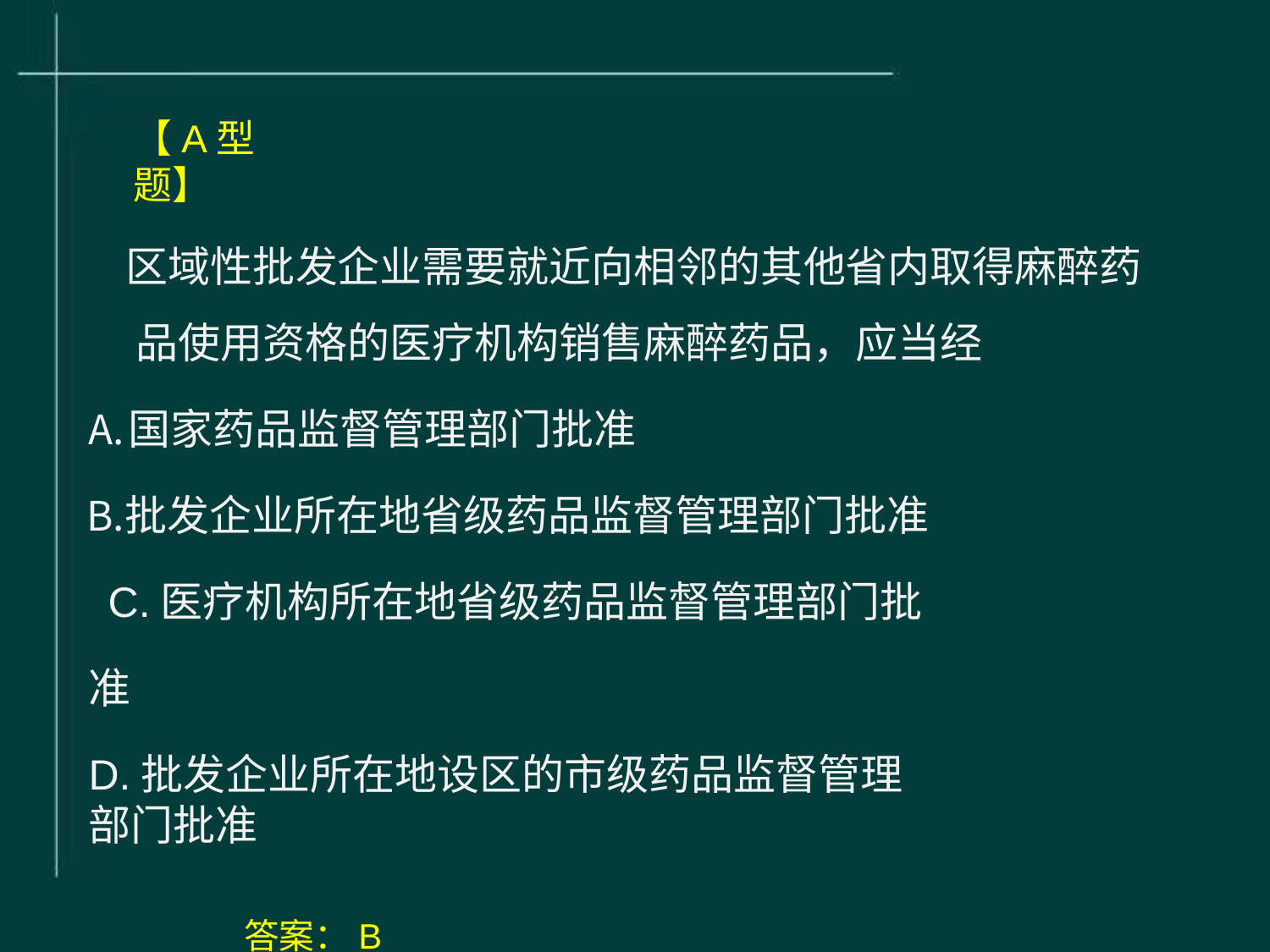

# 【A型题】
区域性批发企业需要就近向相邻的其他省内取得麻醉药 品使用资格的医疗机构销售麻醉药品，应当经
国家药品监督管理部门批准
批发企业所在地省级药品监督管理部门批准  C.医疗机构所在地省级药品监督管理部门批准
D.批发企业所在地设区的市级药品监督管理部门批准

答案：B